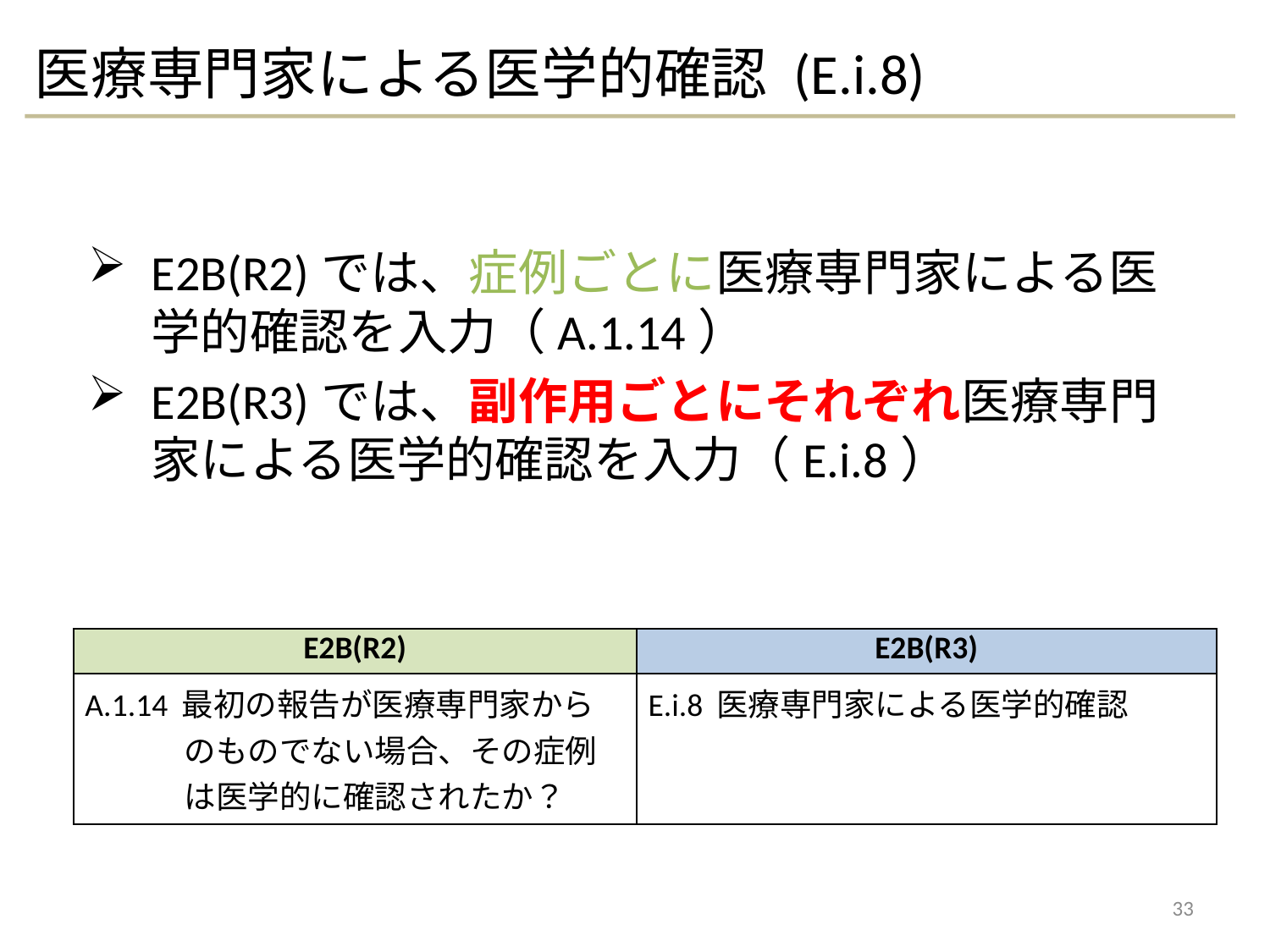

# 医療専門家による医学的確認 (E.i.8)

E2B(R2)では、症例ごとに医療専門家による医学的確認を入力（A.1.14）
E2B(R3)では、副作用ごとにそれぞれ医療専門家による医学的確認を入力（E.i.8）
| E2B(R2) | E2B(R3) |
| --- | --- |
| A.1.14 最初の報告が医療専門家からのものでない場合、その症例は医学的に確認されたか？ | E.i.8 医療専門家による医学的確認 |
33